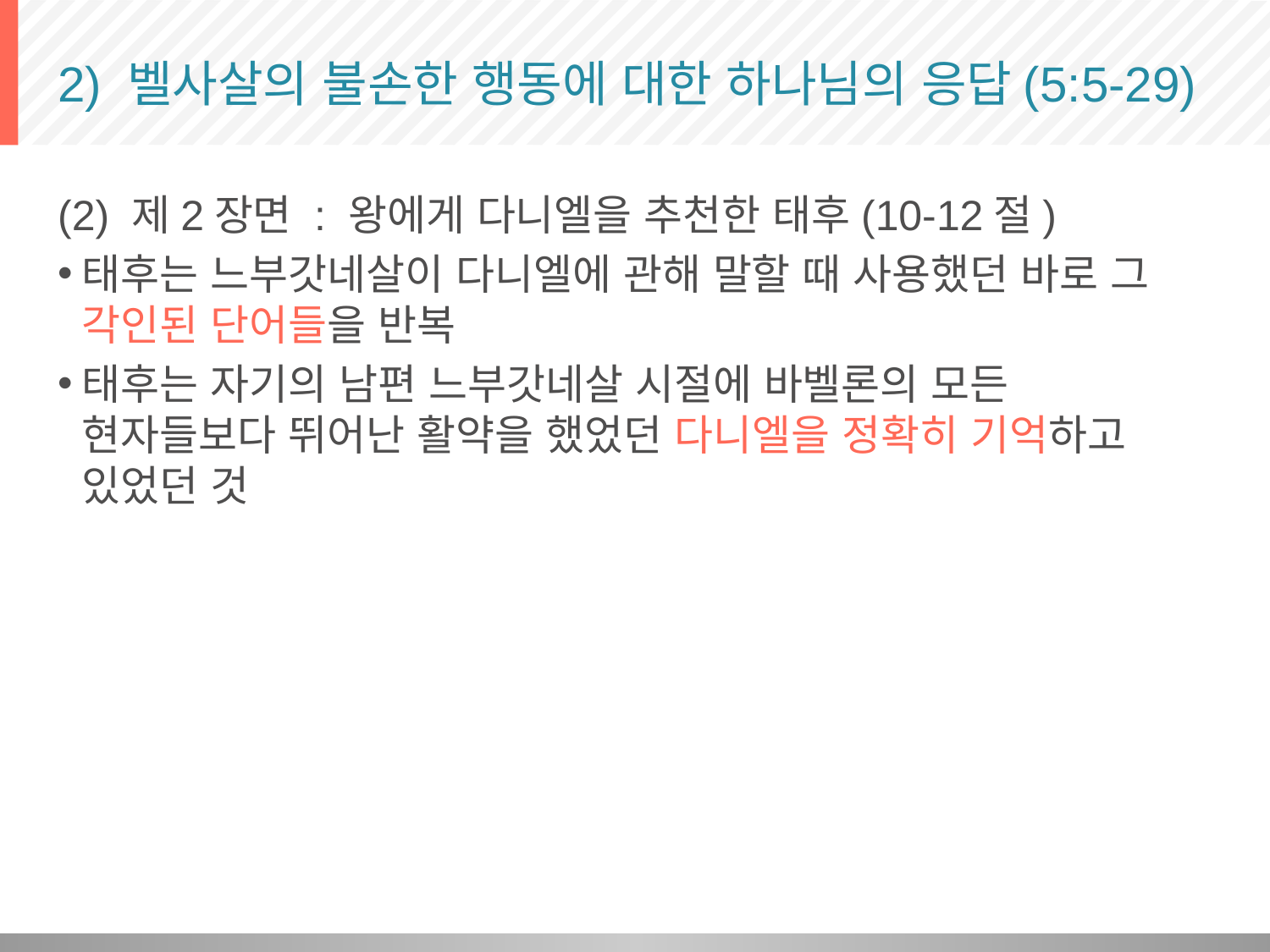

# 2) 벨사살의 불손한 행동에 대한 하나님의 응답(5:5-29)
(2) 제2장면 : 왕에게 다니엘을 추천한 태후(10-12절)
태후는 느부갓네살이 다니엘에 관해 말할 때 사용했던 바로 그 각인된 단어들을 반복
태후는 자기의 남편 느부갓네살 시절에 바벨론의 모든 현자들보다 뛰어난 활약을 했었던 다니엘을 정확히 기억하고 있었던 것